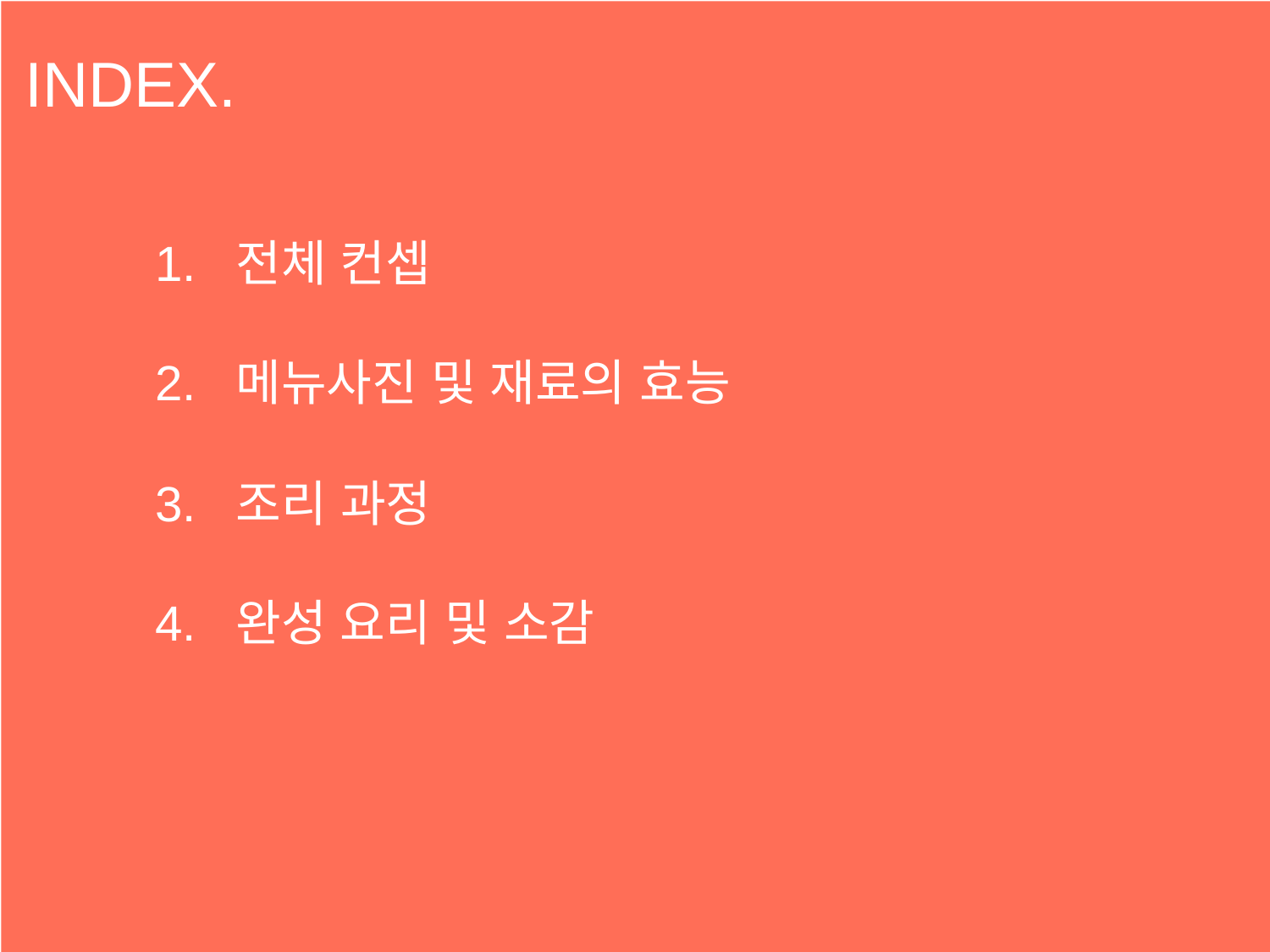

INDEX.
1.  전체 컨셉
2.  메뉴사진 및 재료의 효능
3.  조리 과정
4.  완성 요리 및 소감